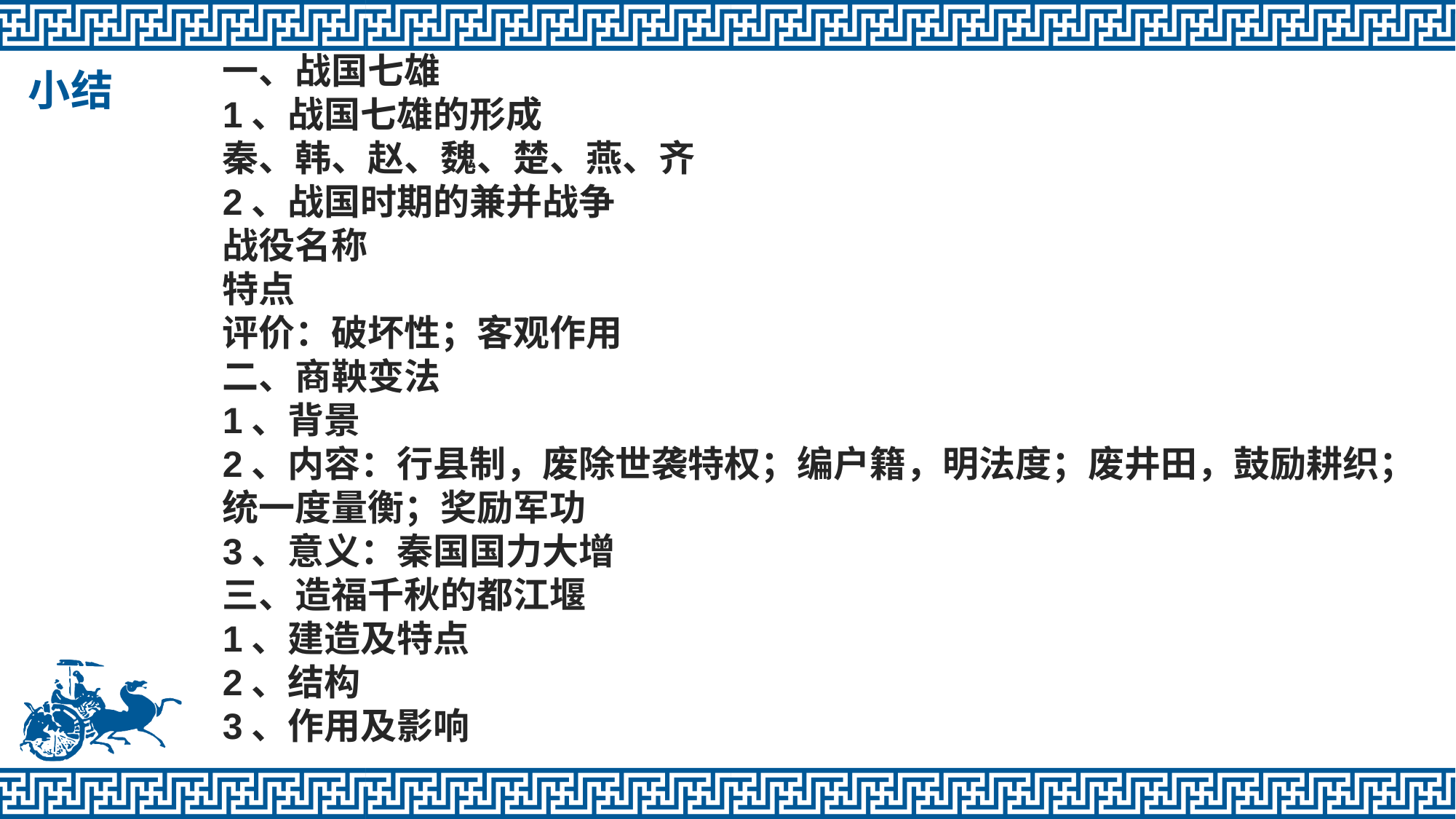

一、战国七雄
1、战国七雄的形成
秦、韩、赵、魏、楚、燕、齐
2、战国时期的兼并战争
战役名称
特点
评价：破坏性；客观作用
二、商鞅变法
1、背景
2、内容：行县制，废除世袭特权；编户籍，明法度；废井田，鼓励耕织；统一度量衡；奖励军功
3、意义：秦国国力大增
三、造福千秋的都江堰
1、建造及特点
2、结构
3、作用及影响

小结